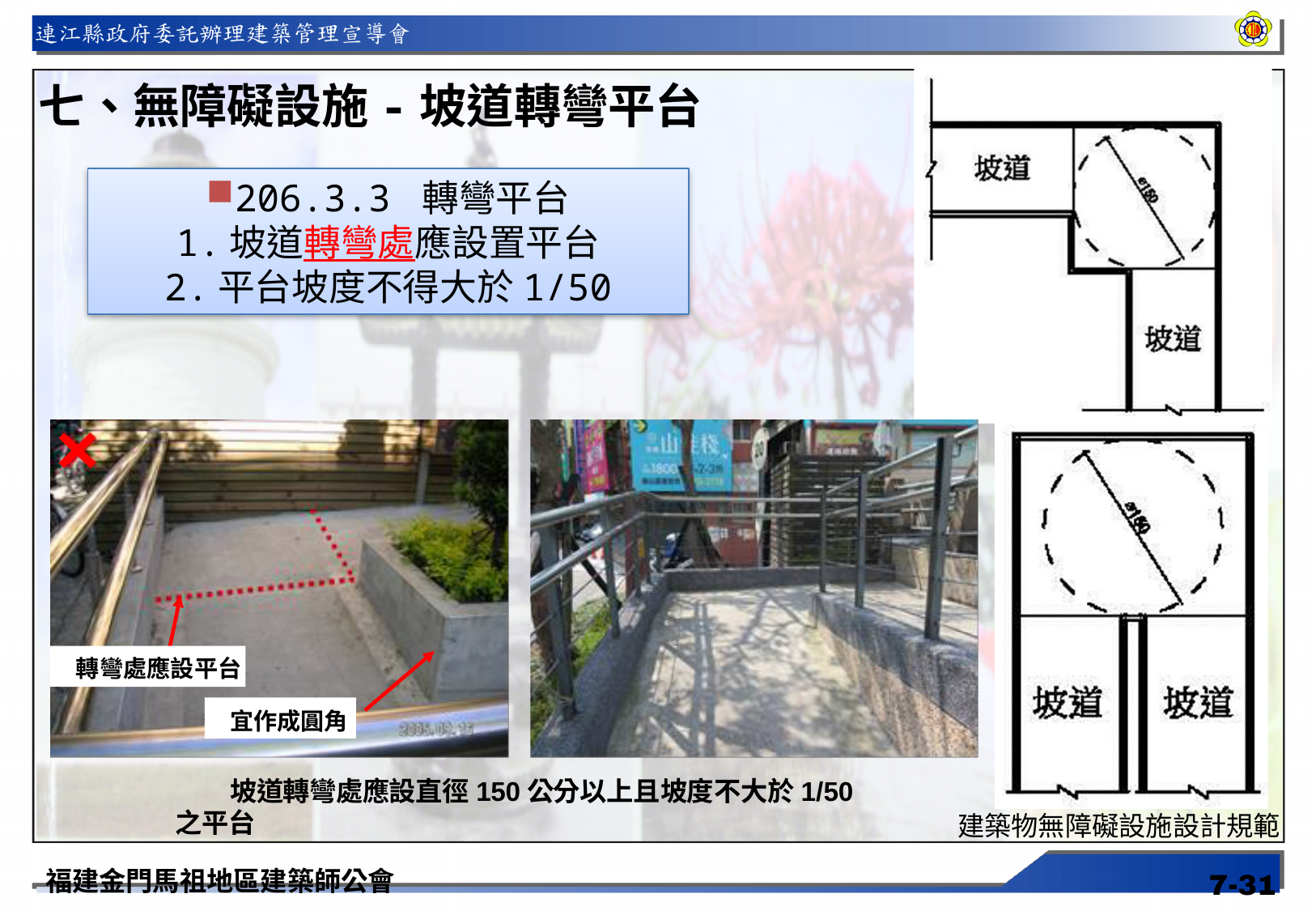

七、無障礙設施-坡道轉彎平台
206.3.3 轉彎平台
1.坡道轉彎處應設置平台
2.平台坡度不得大於1/50

轉彎處應設平台

宜作成圓角

坡道轉彎處應設直徑150公分以上且坡度不大於1/50之平台

建築物無障礙設施設計規範
福建金門馬祖地區建築師公會
7-31